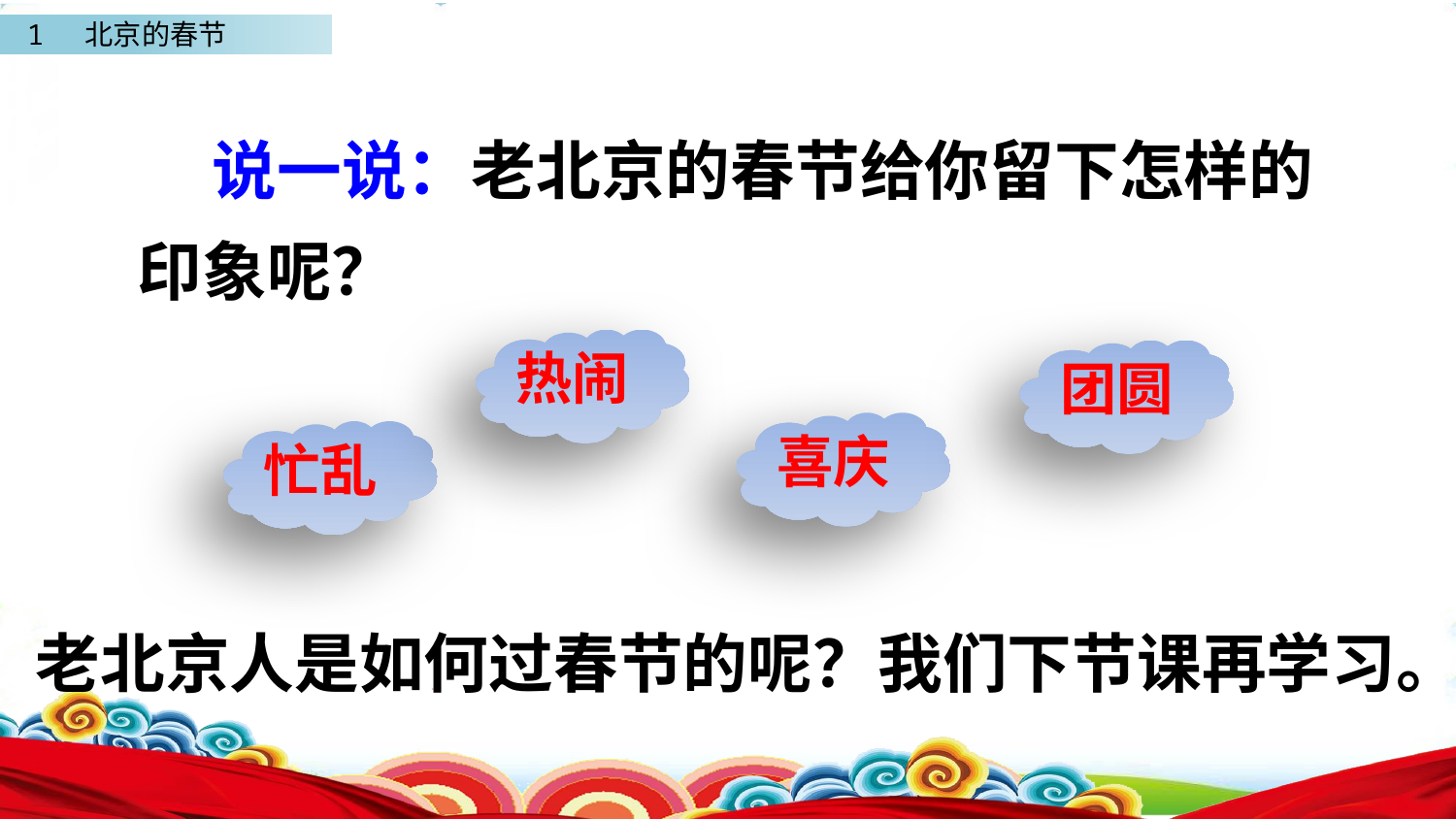

说一说：老北京的春节给你留下怎样的印象呢？

热闹

团圆

喜庆

忙乱
老北京人是如何过春节的呢？我们下节课再学习。